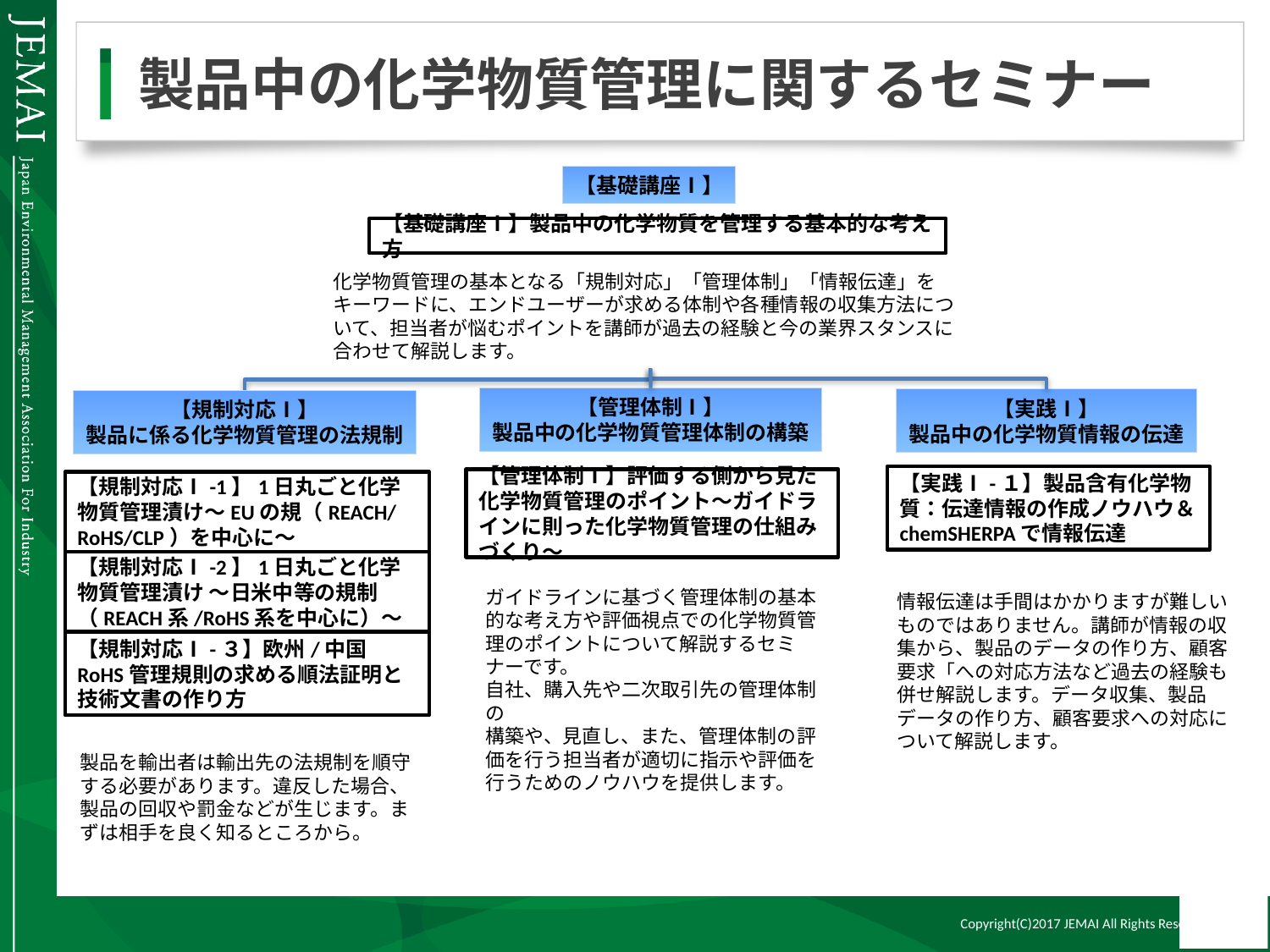

# 製品中の化学物質管理に関するセミナー
【基礎講座Ⅰ】
【基礎講座Ⅰ】製品中の化学物質を管理する基本的な考え方
化学物質管理の基本となる「規制対応」「管理体制」「情報伝達」をキーワードに、エンドユーザーが求める体制や各種情報の収集方法について、担当者が悩むポイントを講師が過去の経験と今の業界スタンスに合わせて解説します。
【管理体制Ⅰ】
製品中の化学物質管理体制の構築
【実践Ⅰ】
製品中の化学物質情報の伝達
【規制対応Ⅰ】
製品に係る化学物質管理の法規制
【実践Ⅰ-１】製品含有化学物質：伝達情報の作成ノウハウ＆chemSHERPAで情報伝達
【管理体制Ⅰ】評価する側から見た化学物質管理のポイント～ガイドラインに則った化学物質管理の仕組みづくり～
【規制対応Ⅰ-1】1日丸ごと化学物質管理漬け～EUの規（REACH/RoHS/CLP）を中心に～
【規制対応Ⅰ-2】1日丸ごと化学物質管理漬け ～日米中等の規制（REACH系/RoHS系を中心に）～
ガイドラインに基づく管理体制の基本的な考え方や評価視点での化学物質管理のポイントについて解説するセミナーです。
自社、購入先や二次取引先の管理体制の
構築や、見直し、また、管理体制の評価を行う担当者が適切に指示や評価を行うためのノウハウを提供します。
情報伝達は手間はかかりますが難しいものではありません。講師が情報の収集から、製品のデータの作り方、顧客要求「への対応方法など過去の経験も併せ解説します。データ収集、製品データの作り方、顧客要求への対応について解説します。
【規制対応Ⅰ-３】欧州/中国RoHS管理規則の求める順法証明と技術文書の作り方
製品を輸出者は輸出先の法規制を順守する必要があります。違反した場合、製品の回収や罰金などが生じます。まずは相手を良く知るところから。